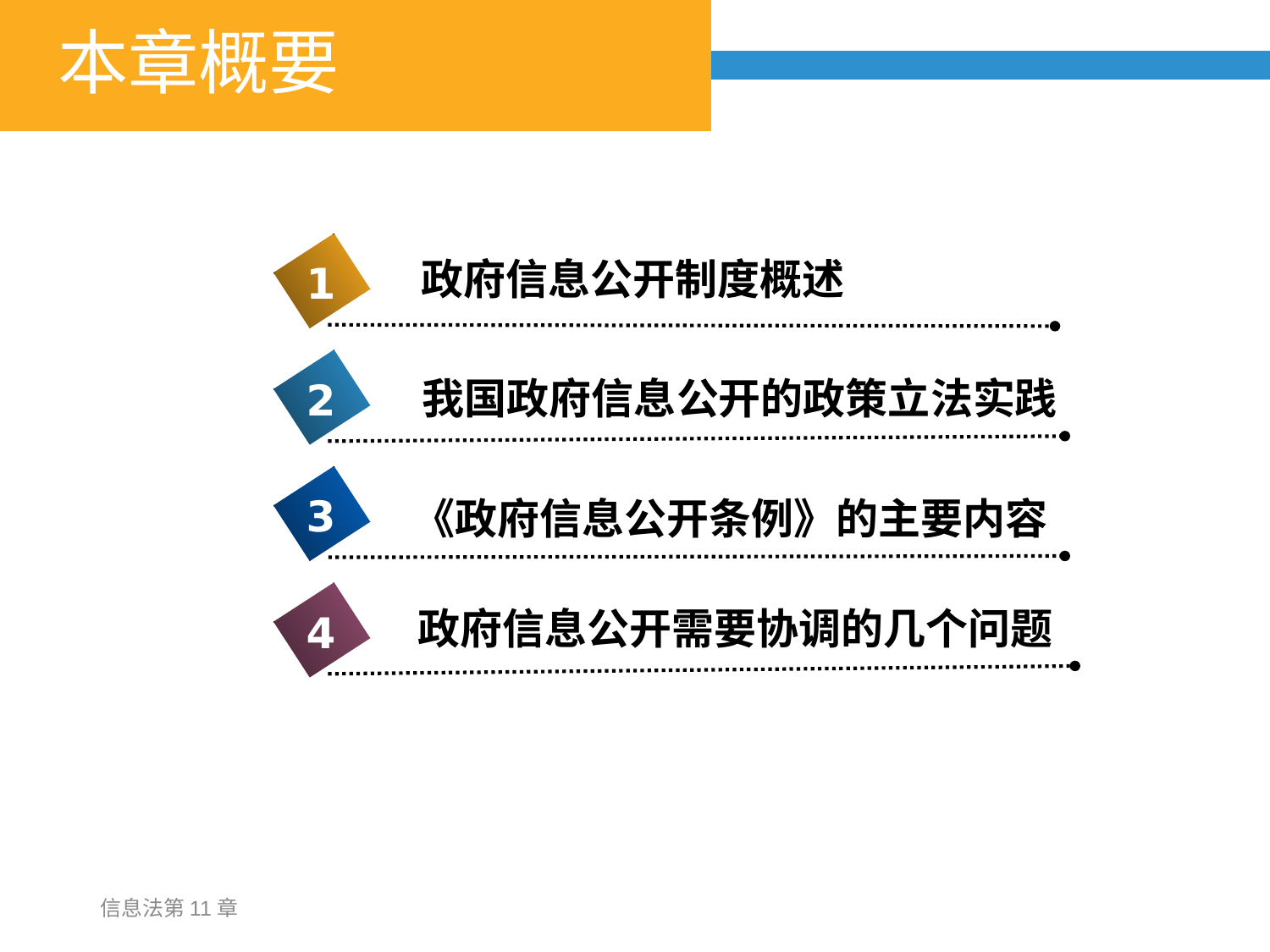

# 本章概要

政府信息公开制度概述
1

我国政府信息公开的政策立法实践
2

3
《政府信息公开条例》的主要内容

政府信息公开需要协调的几个问题
4

信息法第11章